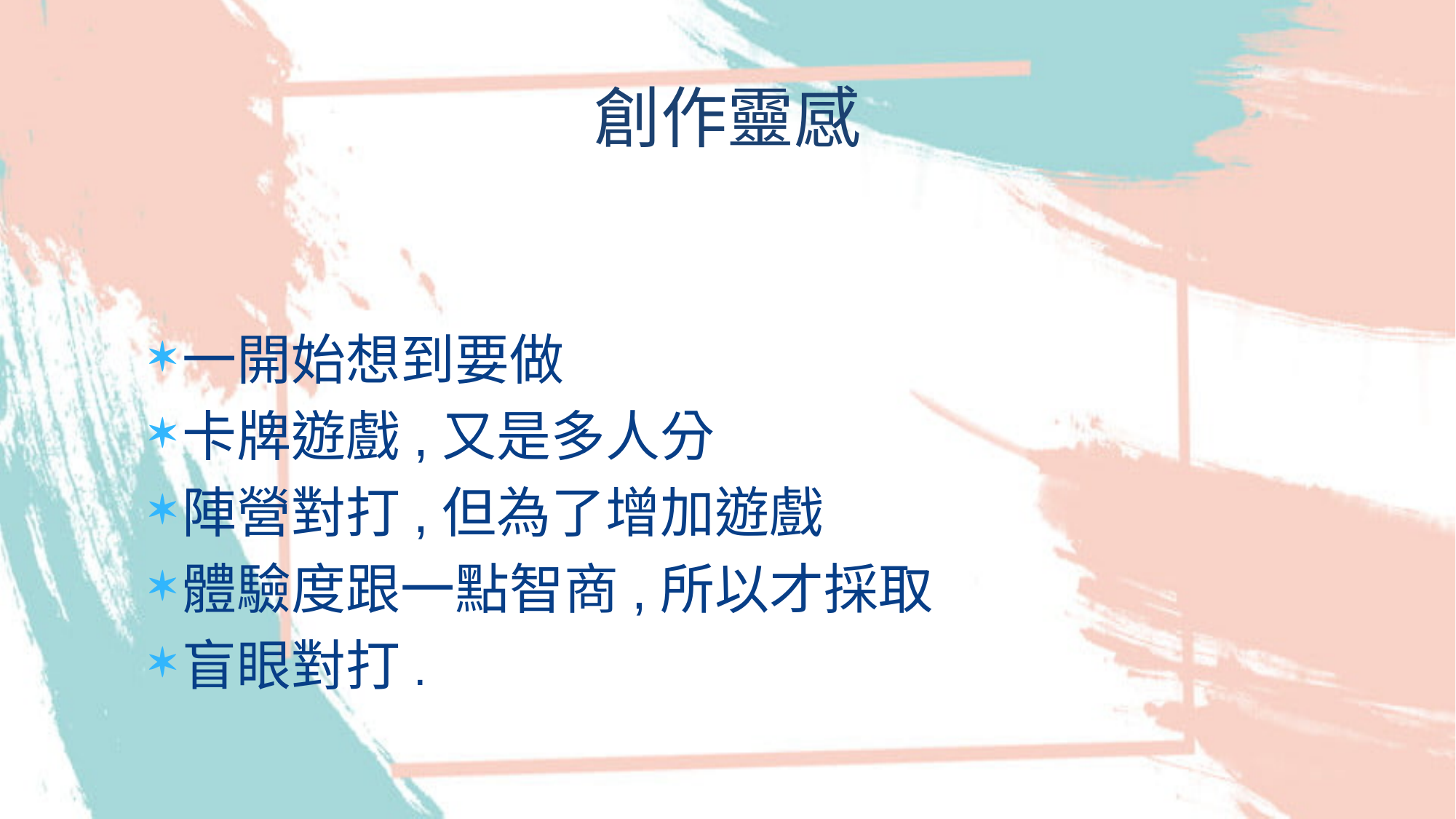

# 創作靈感
一開始想到要做
卡牌遊戲,又是多人分
陣營對打,但為了增加遊戲
體驗度跟一點智商,所以才採取
盲眼對打.